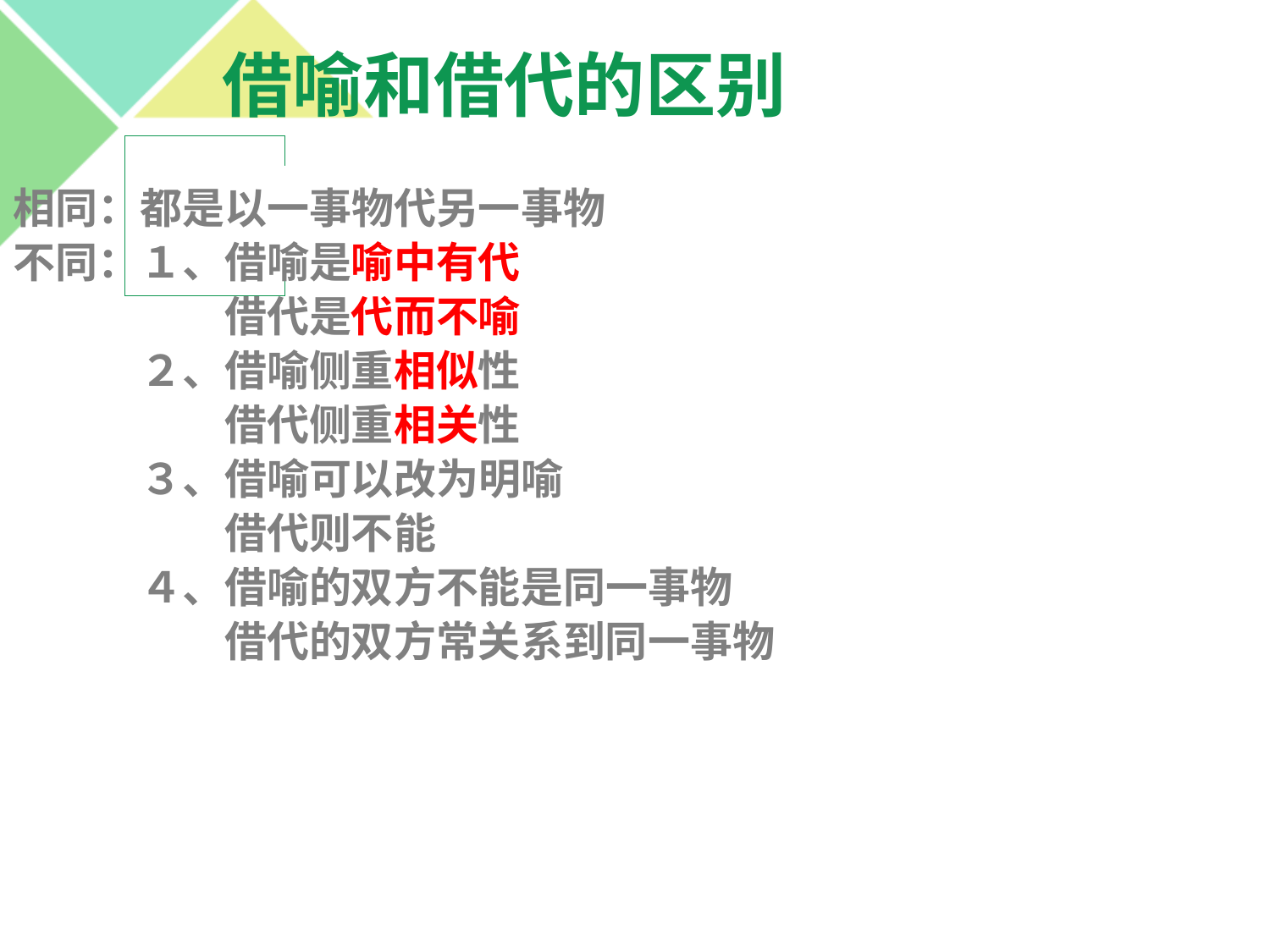

借喻和借代的区别
相同：都是以一事物代另一事物
不同：１、借喻是喻中有代
　　　　　借代是代而不喻
　　　２、借喻侧重相似性
　　　　　借代侧重相关性
　　　３、借喻可以改为明喻
　　　　　借代则不能
　　　４、借喻的双方不能是同一事物
　　　　　借代的双方常关系到同一事物